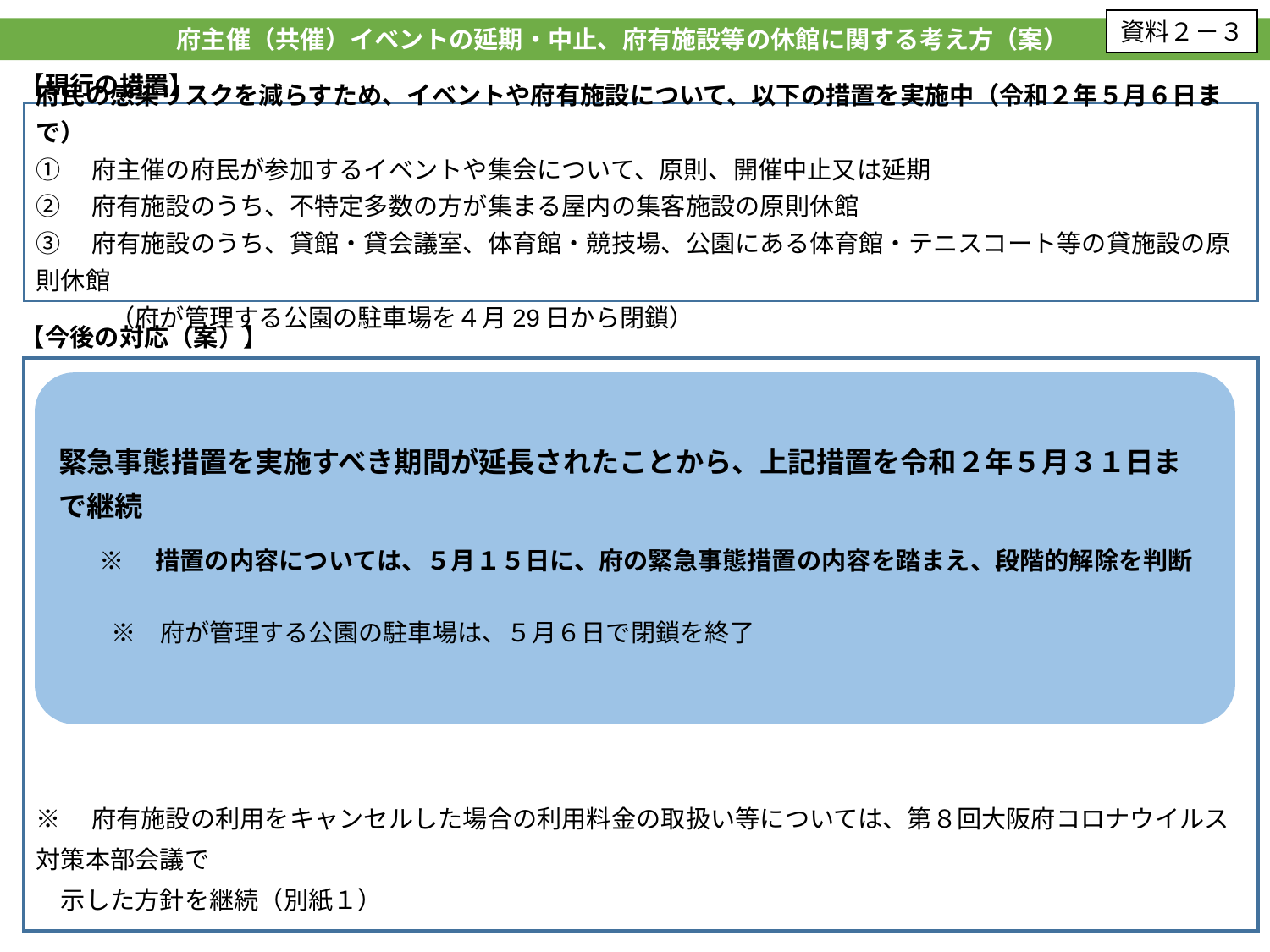

資料２－３
府主催（共催）イベントの延期・中止、府有施設等の休館に関する考え方（案）
【現行の措置】
府民の感染リスクを減らすため、イベントや府有施設について、以下の措置を実施中（令和２年５月６日まで）
①　府主催の府民が参加するイベントや集会について、原則、開催中止又は延期
②　府有施設のうち、不特定多数の方が集まる屋内の集客施設の原則休館
③　府有施設のうち、貸館・貸会議室、体育館・競技場、公園にある体育館・テニスコート等の貸施設の原則休館
　　　（府が管理する公園の駐車場を４月29日から閉鎖）
【今後の対応（案）】

※　府有施設の利用をキャンセルした場合の利用料金の取扱い等については、第８回大阪府コロナウイルス対策本部会議で
　示した方針を継続（別紙１）

緊急事態措置を実施すべき期間が延長されたことから、上記措置を令和２年５月３１日まで継続

※　措置の内容については、５月１５日に、府の緊急事態措置の内容を踏まえ、段階的解除を判断
　※　府が管理する公園の駐車場は、５月６日で閉鎖を終了